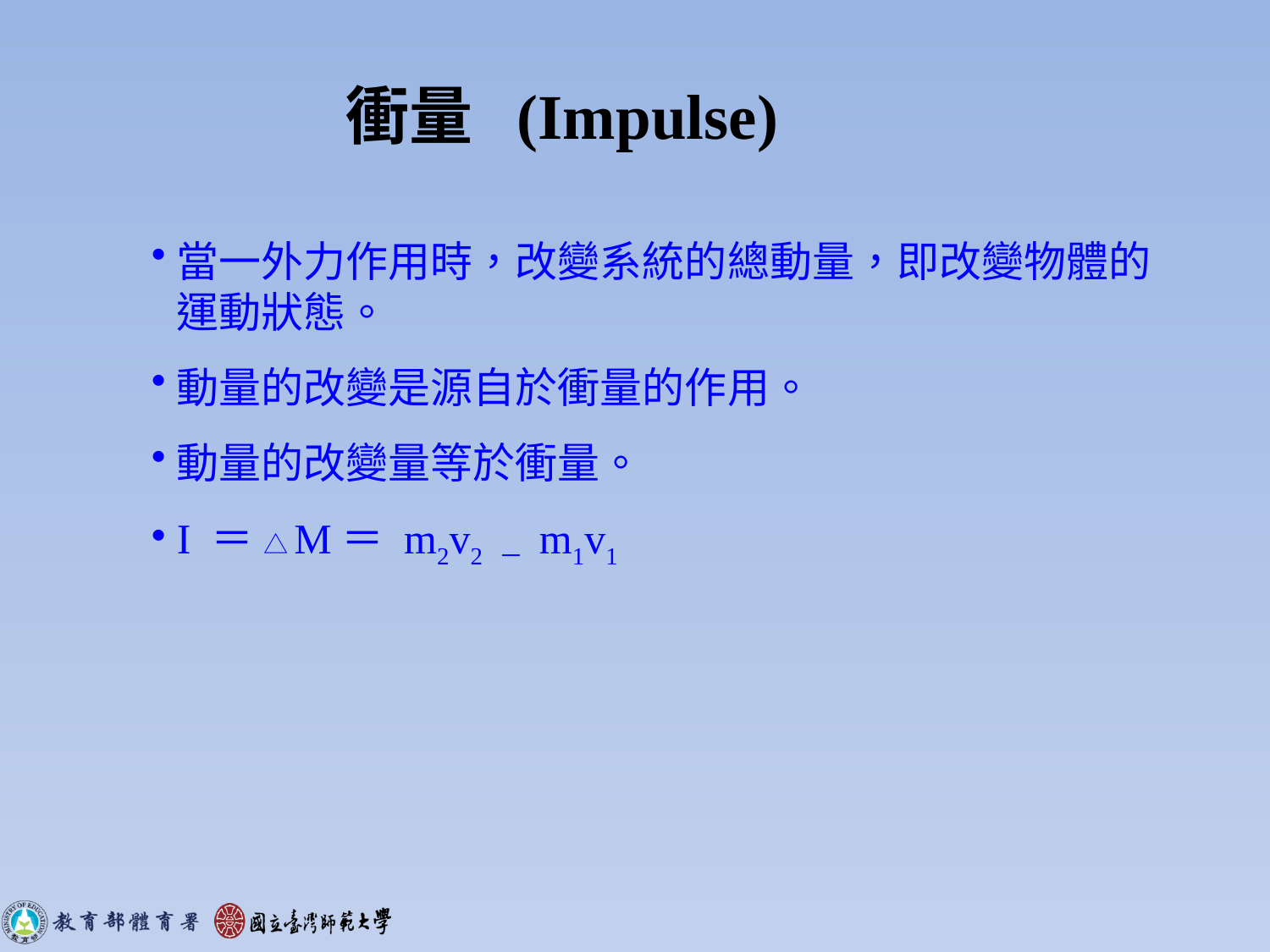

衝量  (Impulse)
當一外力作用時，改變系統的總動量，即改變物體的運動狀態。
動量的改變是源自於衝量的作用。
動量的改變量等於衝量。
I ＝ △M＝ m2v2 － m1v1